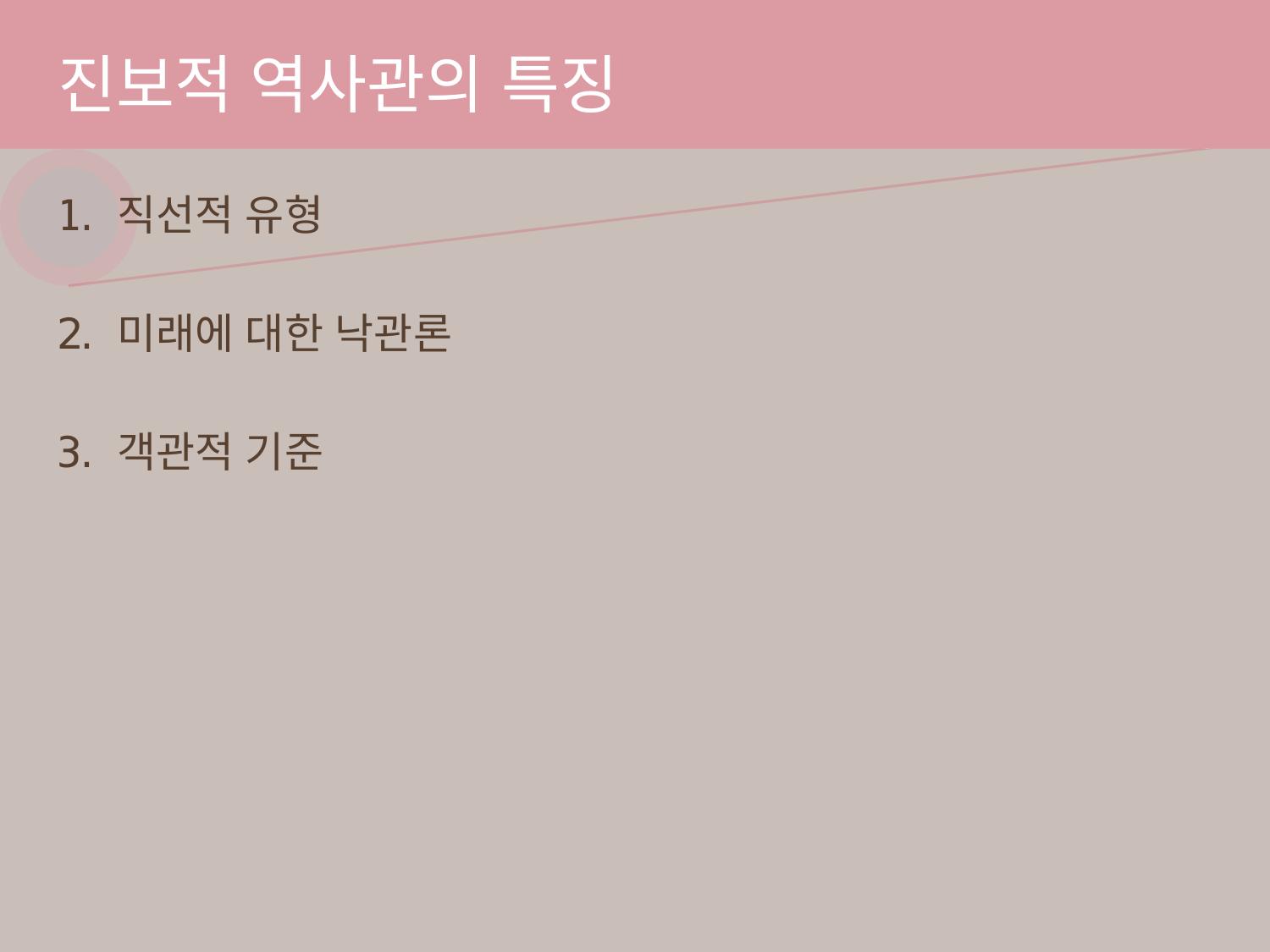

# 진보적 역사관의 특징
1. 직선적 유형

2. 미래에 대한 낙관론

3. 객관적 기준